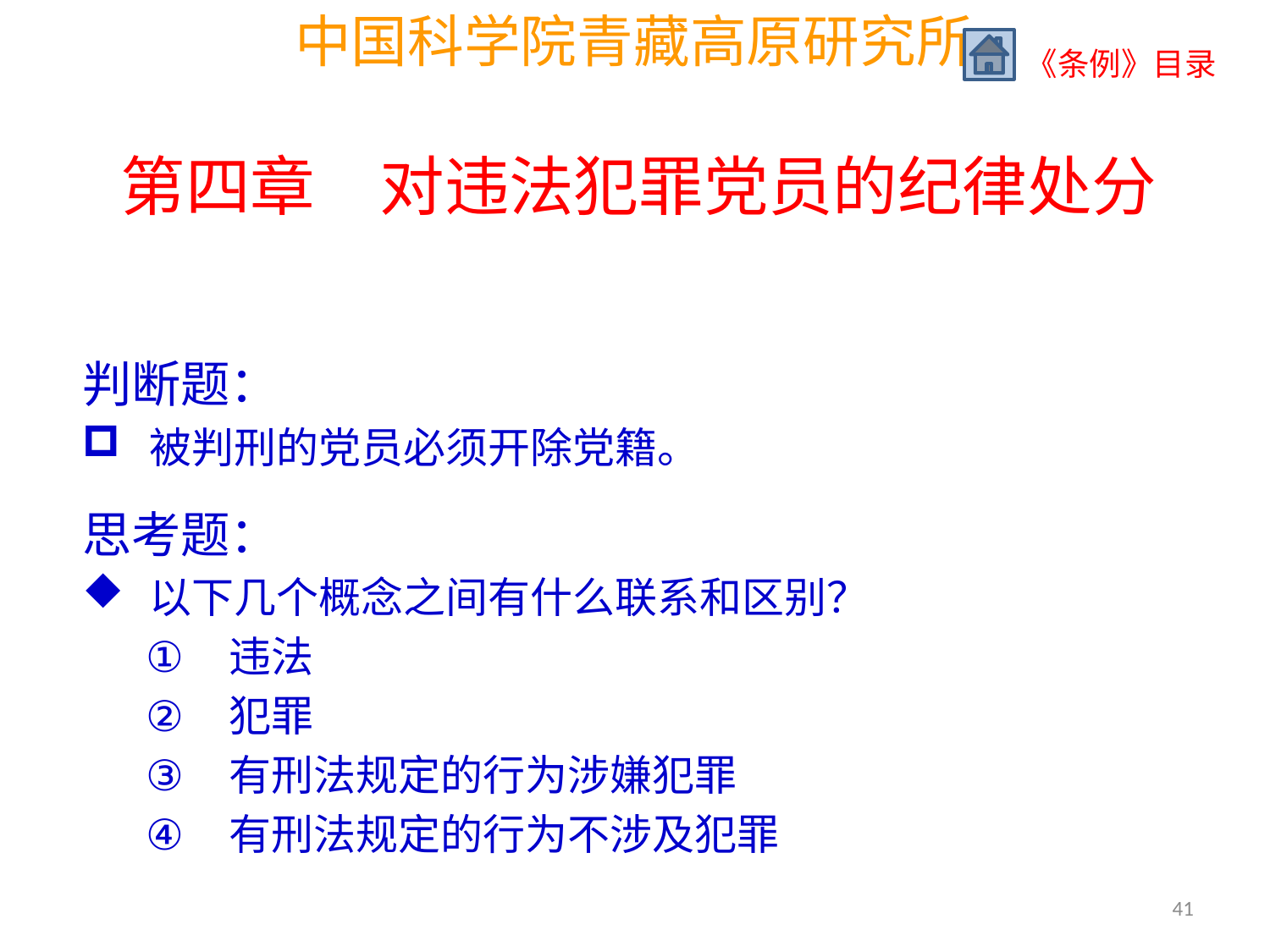

《条例》目录
# 第四章　对违法犯罪党员的纪律处分
判断题：
 被判刑的党员必须开除党籍。
思考题：
 以下几个概念之间有什么联系和区别？
 违法
 犯罪
 有刑法规定的行为涉嫌犯罪
 有刑法规定的行为不涉及犯罪
41